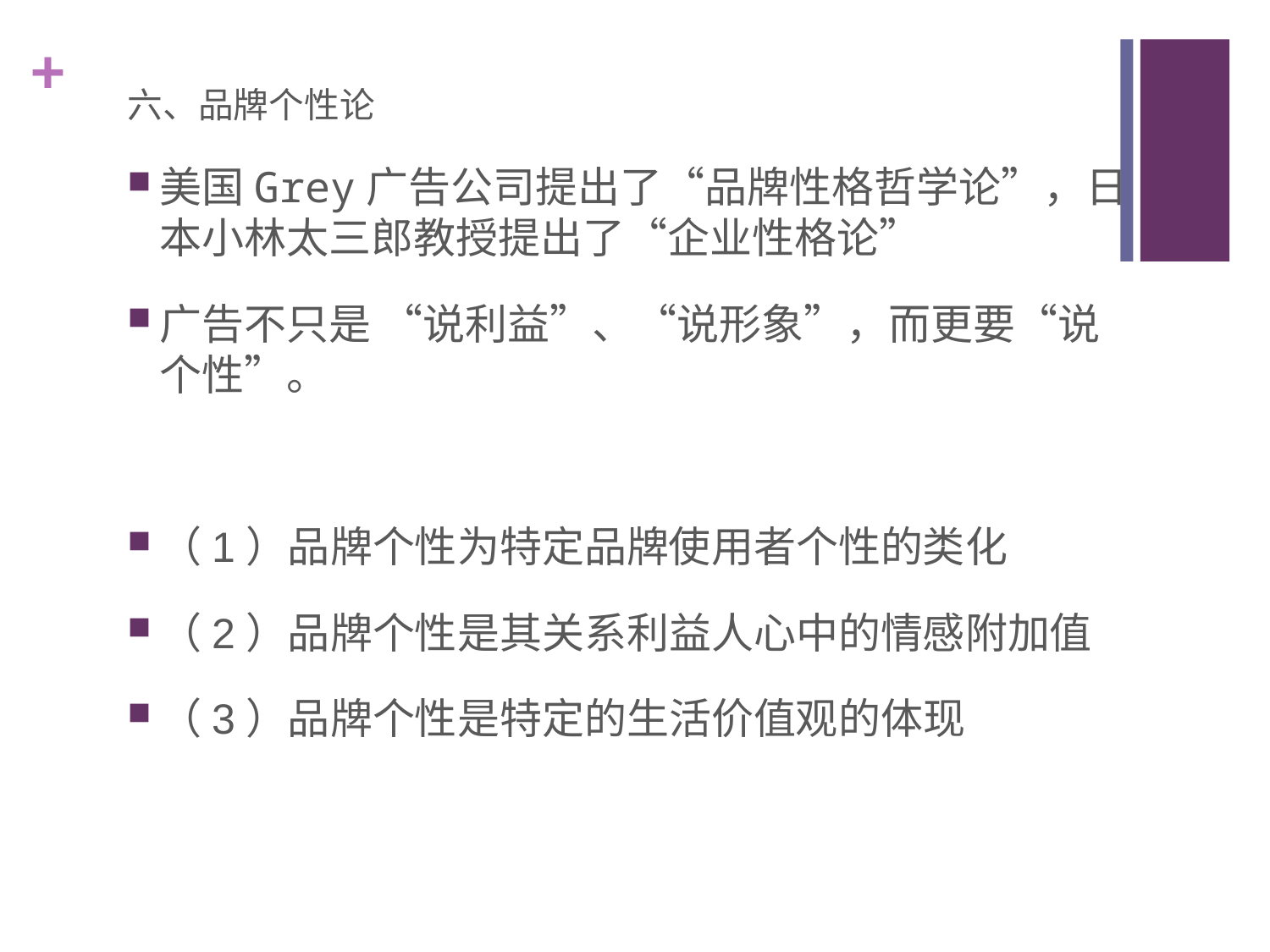

六、品牌个性论
美国Grey广告公司提出了“品牌性格哲学论”，日本小林太三郎教授提出了“企业性格论”
广告不只是 “说利益”、“说形象”，而更要“说个性”。

（1）品牌个性为特定品牌使用者个性的类化
（2）品牌个性是其关系利益人心中的情感附加值
（3）品牌个性是特定的生活价值观的体现